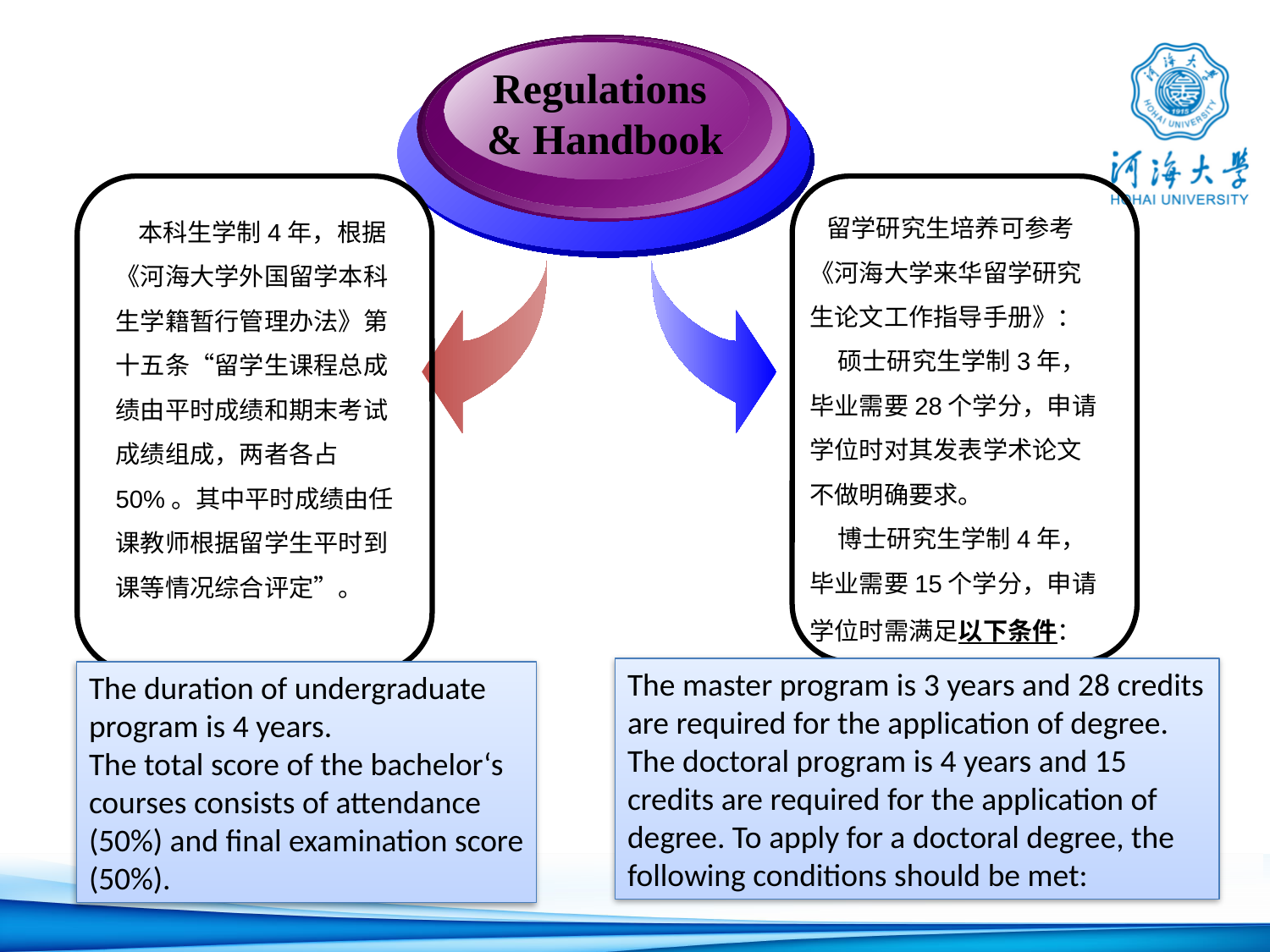

Regulations
& Handbook

   本科生学制4年，根据《河海大学外国留学本科生学籍暂行管理办法》第十五条“留学生课程总成绩由平时成绩和期末考试成绩组成，两者各占50%。其中平时成绩由任课教师根据留学生平时到课等情况综合评定”。

  留学研究生培养可参考《河海大学来华留学研究生论文工作指导手册》：
    硕士研究生学制3年，毕业需要28个学分，申请学位时对其发表学术论文不做明确要求。
    博士研究生学制4年，毕业需要15个学分，申请学位时需满足以下条件：
The master program is 3 years and 28 credits are required for the application of degree.
The doctoral program is 4 years and 15 credits are required for the application of degree. To apply for a doctoral degree, the following conditions should be met:
The duration of undergraduate program is 4 years.
The total score of the bachelor‘s courses consists of attendance (50%) and final examination score (50%).